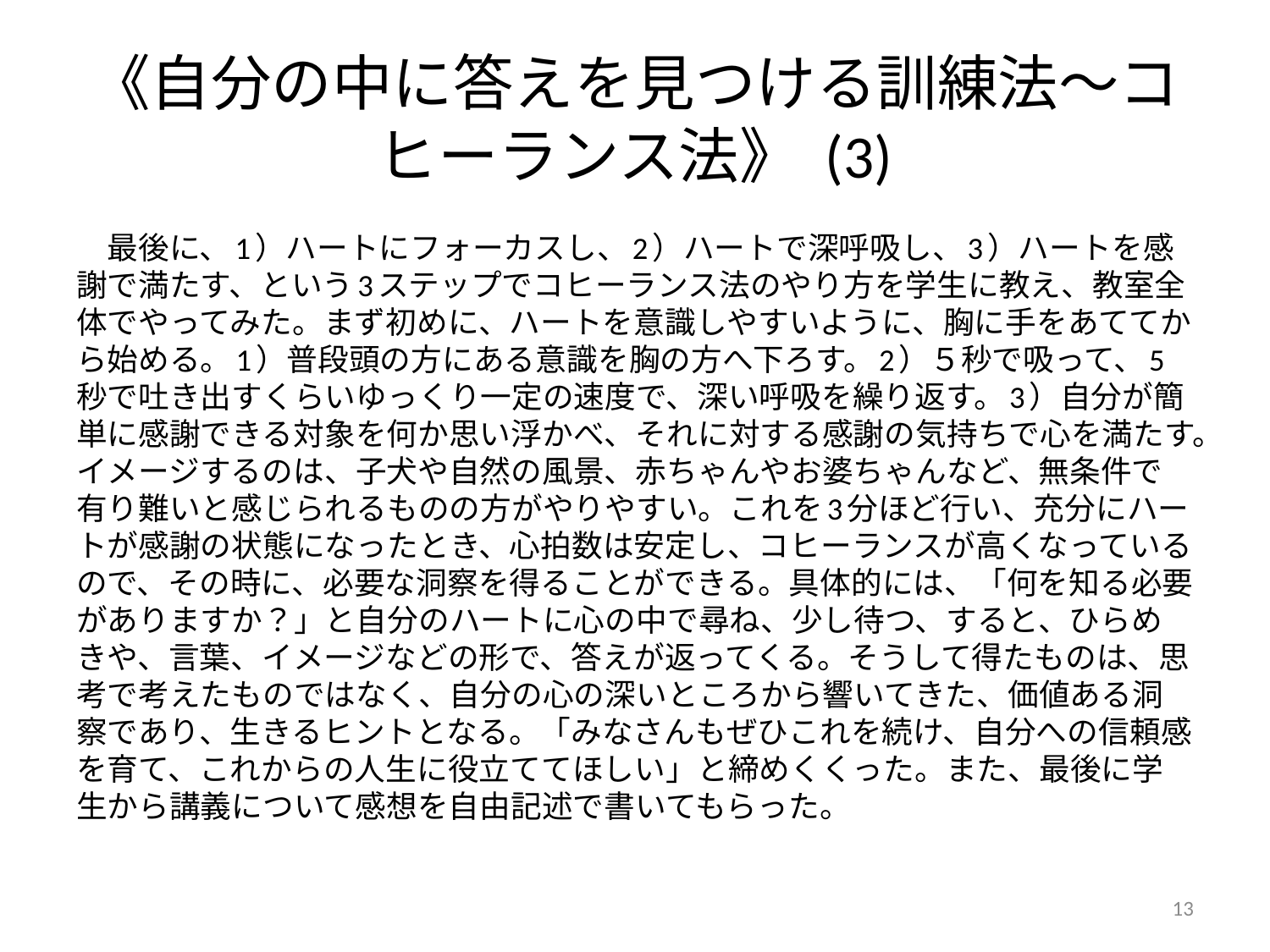

# 《自分の中に答えを見つける訓練法～コヒーランス法》 (3)
　最後に、1）ハートにフォーカスし、2）ハートで深呼吸し、3）ハートを感謝で満たす、という3ステップでコヒーランス法のやり方を学生に教え、教室全体でやってみた。まず初めに、ハートを意識しやすいように、胸に手をあててから始める。1）普段頭の方にある意識を胸の方へ下ろす。2）５秒で吸って、5秒で吐き出すくらいゆっくり一定の速度で、深い呼吸を繰り返す。3）自分が簡単に感謝できる対象を何か思い浮かべ、それに対する感謝の気持ちで心を満たす。イメージするのは、子犬や自然の風景、赤ちゃんやお婆ちゃんなど、無条件で有り難いと感じられるものの方がやりやすい。これを3分ほど行い、充分にハートが感謝の状態になったとき、心拍数は安定し、コヒーランスが高くなっているので、その時に、必要な洞察を得ることができる。具体的には、「何を知る必要がありますか？」と自分のハートに心の中で尋ね、少し待つ、すると、ひらめきや、言葉、イメージなどの形で、答えが返ってくる。そうして得たものは、思考で考えたものではなく、自分の心の深いところから響いてきた、価値ある洞察であり、生きるヒントとなる。「みなさんもぜひこれを続け、自分への信頼感を育て、これからの人生に役立ててほしい」と締めくくった。また、最後に学生から講義について感想を自由記述で書いてもらった。
13